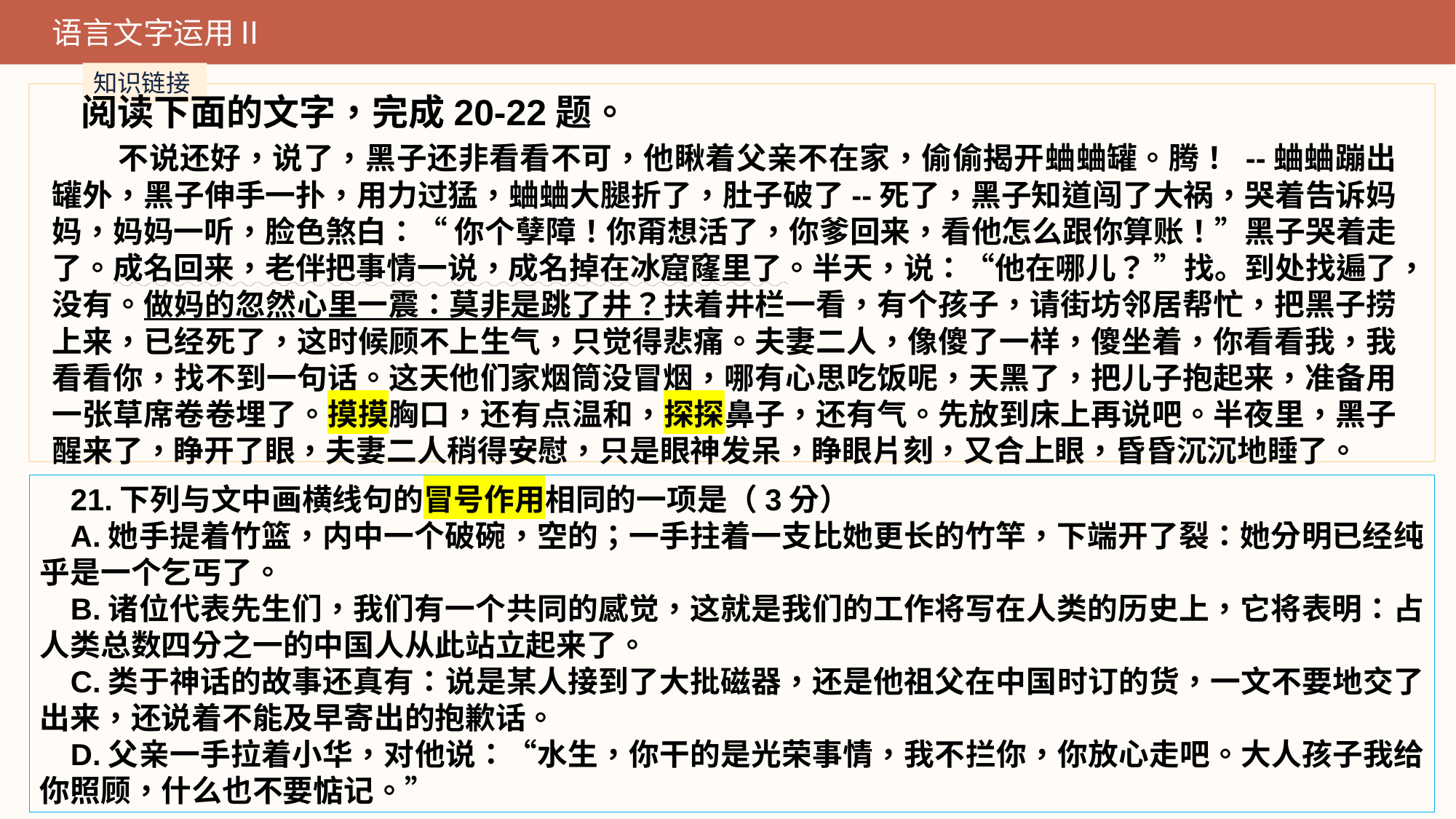

语言文字运用Ⅱ
知识链接

阅读下面的文字，完成20-22题。
   不说还好，说了，黑子还非看看不可，他瞅着父亲不在家，偷偷揭开蛐蛐罐。腾！ --蛐蛐蹦出罐外，黑子伸手一扑，用力过猛，蛐蛐大腿折了，肚子破了--死了，黑子知道闯了大祸，哭着告诉妈妈，妈妈一听，脸色煞白：“ 你个孽障！你甭想活了，你爹回来，看他怎么跟你算账！”黑子哭着走了。成名回来，老伴把事情一说，成名掉在冰窟窿里了。半天，说：“他在哪儿？ ”找。到处找遍了，没有。做妈的忽然心里一震：莫非是跳了井？扶着井栏一看，有个孩子，请街坊邻居帮忙，把黑子捞上来，已经死了，这时候顾不上生气，只觉得悲痛。夫妻二人，像傻了一样，傻坐着，你看看我，我看看你，找不到一句话。这天他们家烟筒没冒烟，哪有心思吃饭呢，天黑了，把儿子抱起来，准备用一张草席卷卷埋了。摸摸胸口，还有点温和，探探鼻子，还有气。先放到床上再说吧。半夜里，黑子醒来了，睁开了眼，夫妻二人稍得安慰，只是眼神发呆，睁眼片刻，又合上眼，昏昏沉沉地睡了。
21.下列与文中画横线句的冒号作用相同的一项是（3分）
A.她手提着竹篮，内中一个破碗，空的；一手拄着一支比她更长的竹竿，下端开了裂：她分明已经纯乎是一个乞丐了。
B.诸位代表先生们，我们有一个共同的感觉，这就是我们的工作将写在人类的历史上，它将表明：占人类总数四分之一的中国人从此站立起来了。
C.类于神话的故事还真有：说是某人接到了大批磁器，还是他祖父在中国时订的货，一文不要地交了出来，还说着不能及早寄出的抱歉话。
D.父亲一手拉着小华，对他说：“水生，你干的是光荣事情，我不拦你，你放心走吧。大人孩子我给你照顾，什么也不要惦记。”